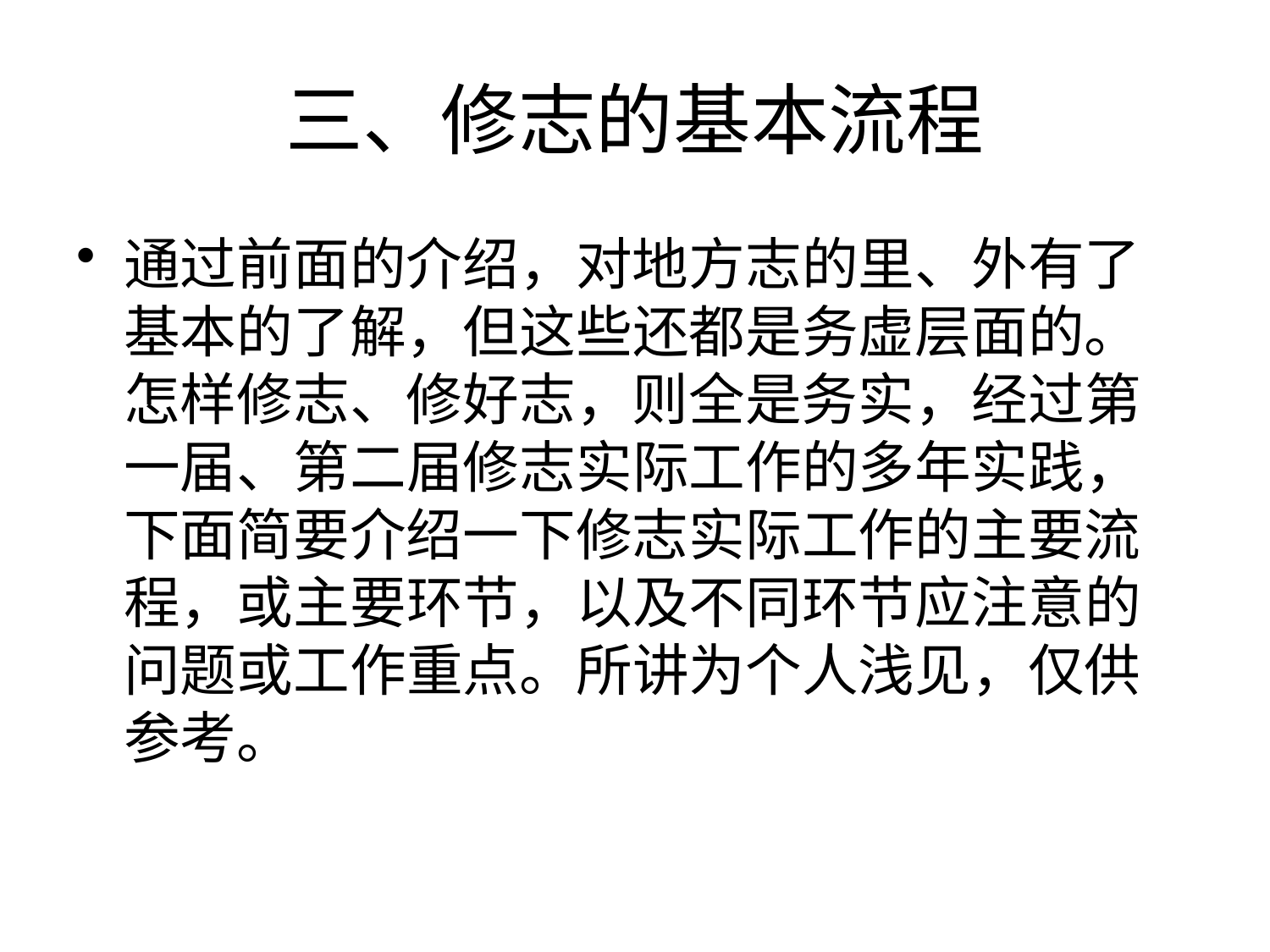

# 三、修志的基本流程
通过前面的介绍，对地方志的里、外有了基本的了解，但这些还都是务虚层面的。怎样修志、修好志，则全是务实，经过第一届、第二届修志实际工作的多年实践，下面简要介绍一下修志实际工作的主要流程，或主要环节，以及不同环节应注意的问题或工作重点。所讲为个人浅见，仅供参考。